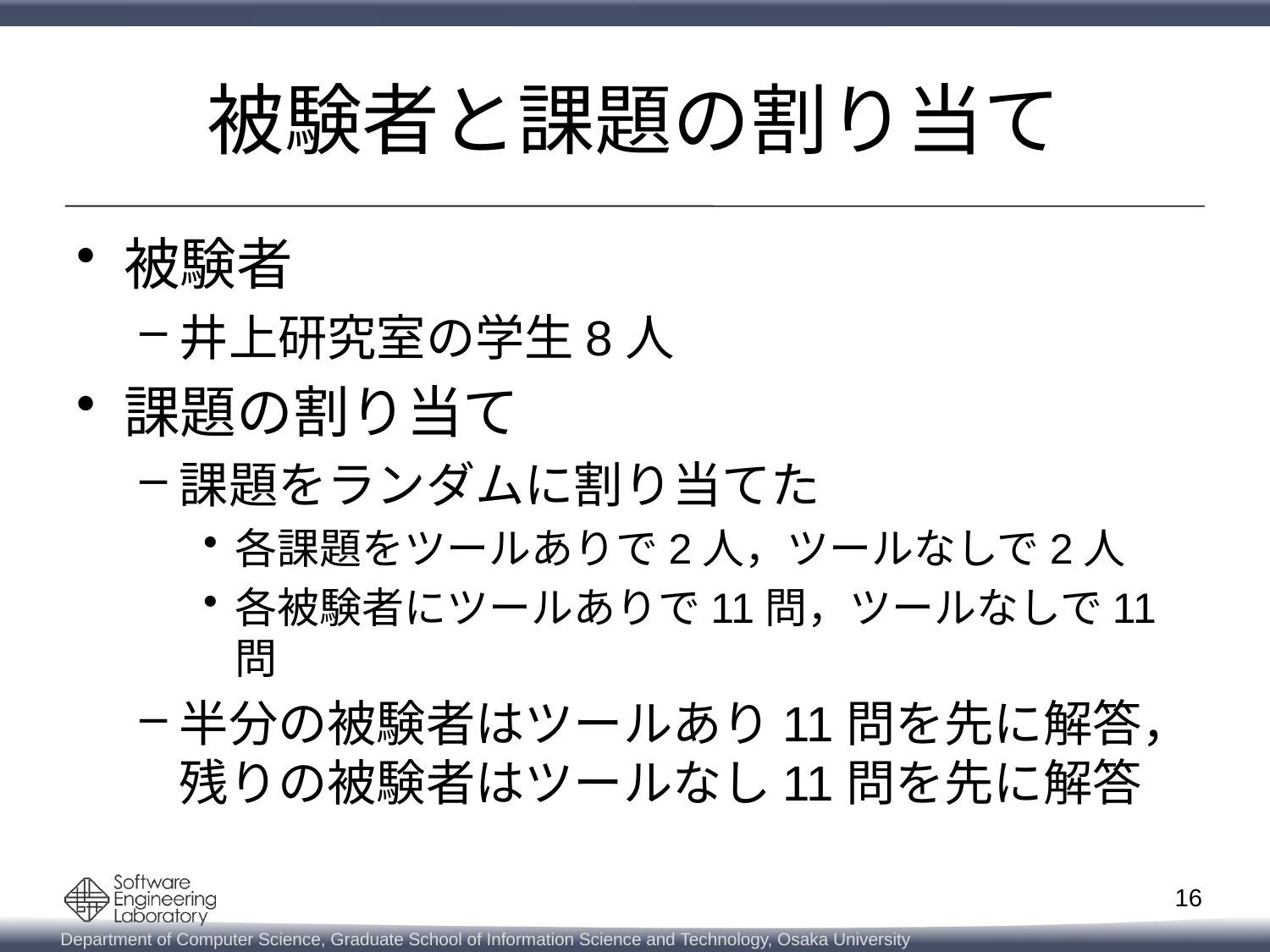

# 被験者と課題の割り当て
被験者
井上研究室の学生8人
課題の割り当て
課題をランダムに割り当てた
各課題をツールありで2人，ツールなしで2人
各被験者にツールありで11問，ツールなしで11問
半分の被験者はツールあり11問を先に解答，残りの被験者はツールなし11問を先に解答
16